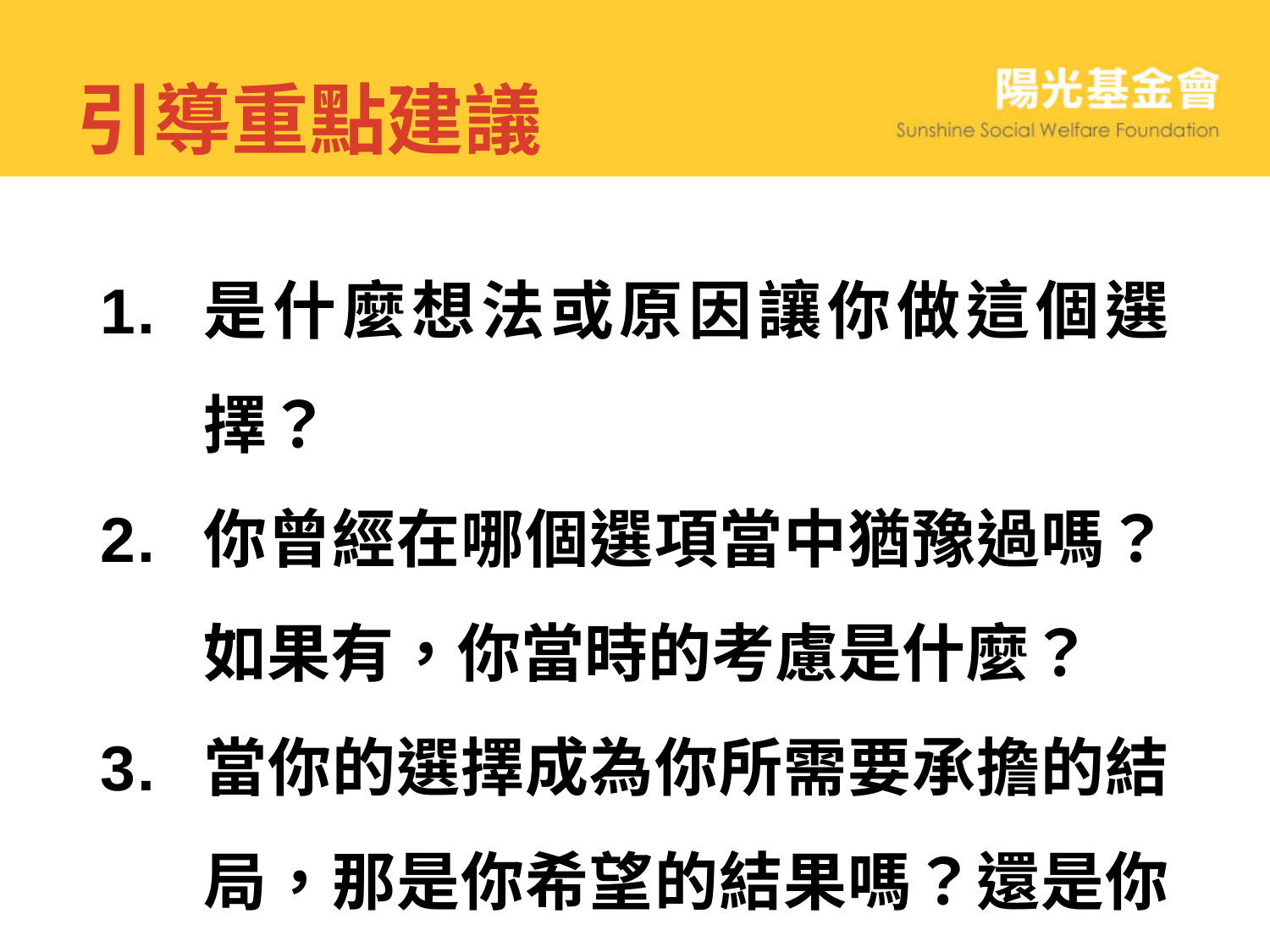

# 引導重點建議
是什麼想法或原因讓你做這個選擇？
你曾經在哪個選項當中猶豫過嗎？如果有，你當時的考慮是什麼？
當你的選擇成為你所需要承擔的結局，那是你希望的結果嗎？還是你覺得你有想到不同的選項？